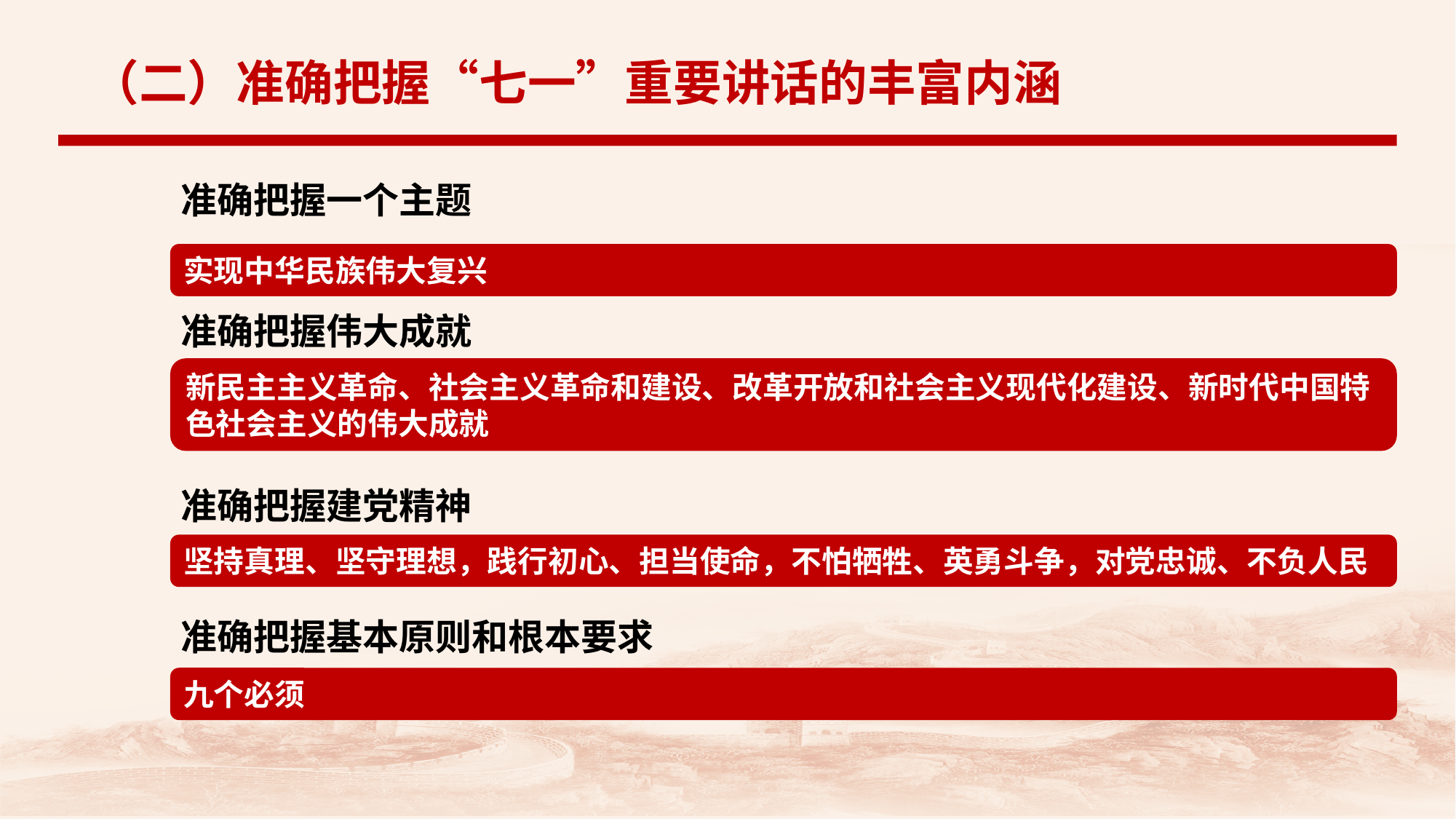

（二）准确把握“七一”重要讲话的丰富内涵

准确把握一个主题

准确把握伟大成就

准确把握建党精神

准确把握基本原则和根本要求
实现中华民族伟大复兴
新民主主义革命、社会主义革命和建设、改革开放和社会主义现代化建设、新时代中国特色社会主义的伟大成就
坚持真理、坚守理想，践行初心、担当使命，不怕牺牲、英勇斗争，对党忠诚、不负人民
九个必须
5